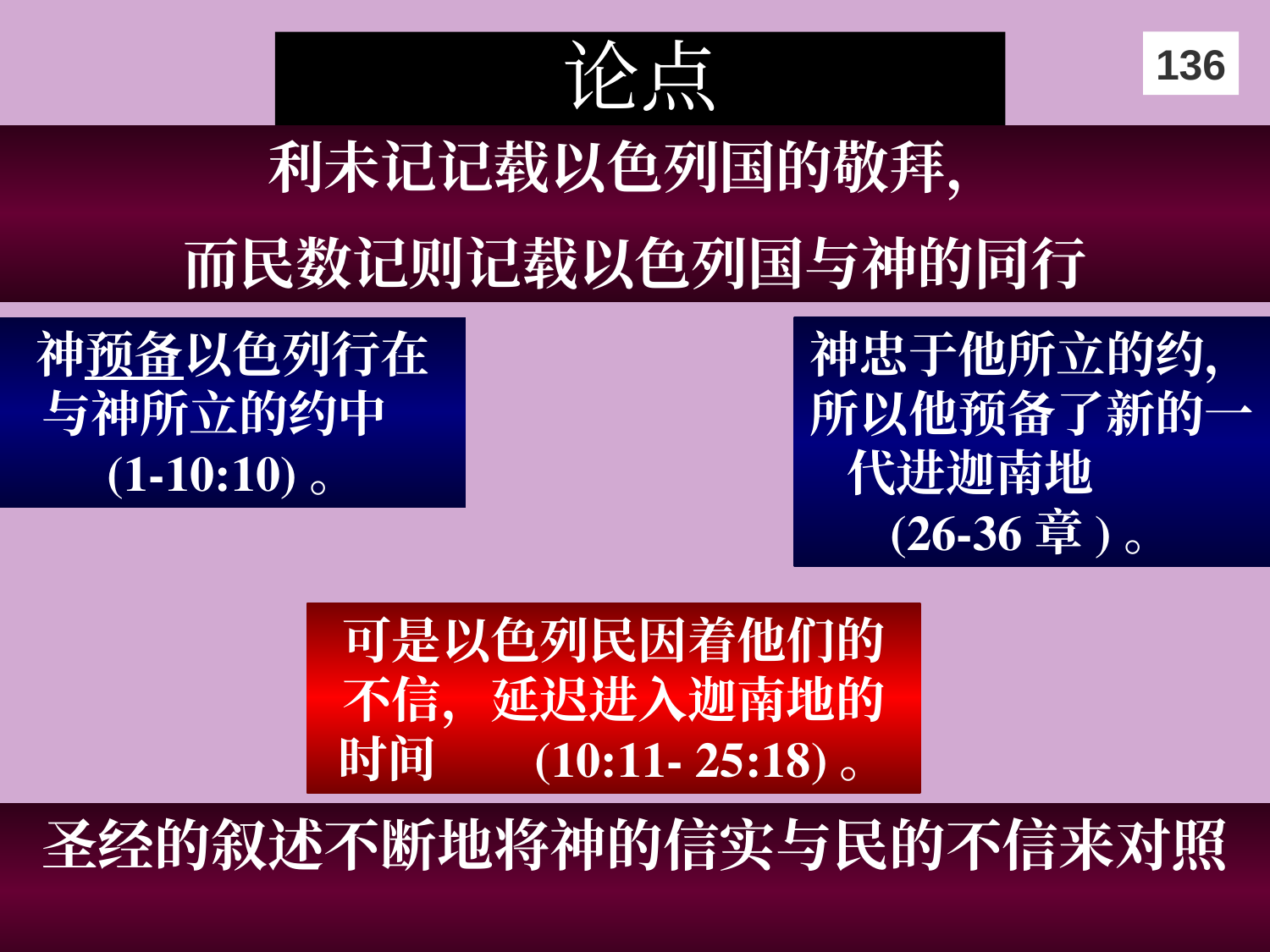

# 论点
136
利未记记载以色列国的敬拜，
而民数记则记载以色列国与神的同行
神预备以色列行在与神所立的约中    (1-10:10)。
神忠于他所立的约，所以他预备了新的一代进迦南地           (26-36章)。
可是以色列民因着他们的不信，延迟进入迦南地的时间       (10:11- 25:18)。
圣经的叙述不断地将神的信实与民的不信来对照